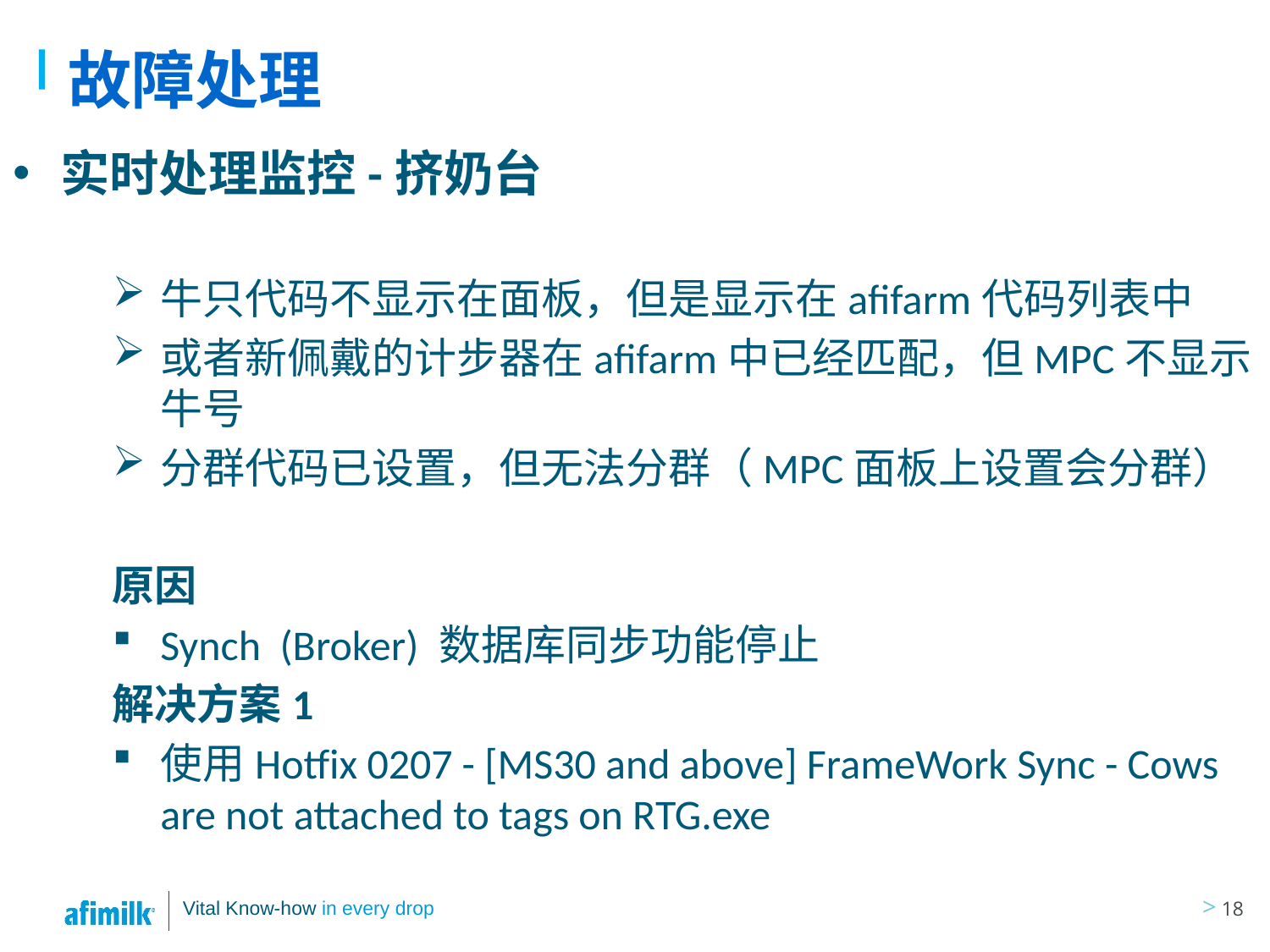

# 故障处理
实时处理监控-挤奶台

牛只代码不显示在面板，但是显示在afifarm代码列表中
或者新佩戴的计步器在afifarm中已经匹配，但MPC不显示牛号
分群代码已设置，但无法分群（MPC面板上设置会分群）

原因
Synch  (Broker) 数据库同步功能停止
解决方案1
使用Hotfix 0207 - [MS30 and above] FrameWork Sync - Cows are not attached to tags on RTG.exe